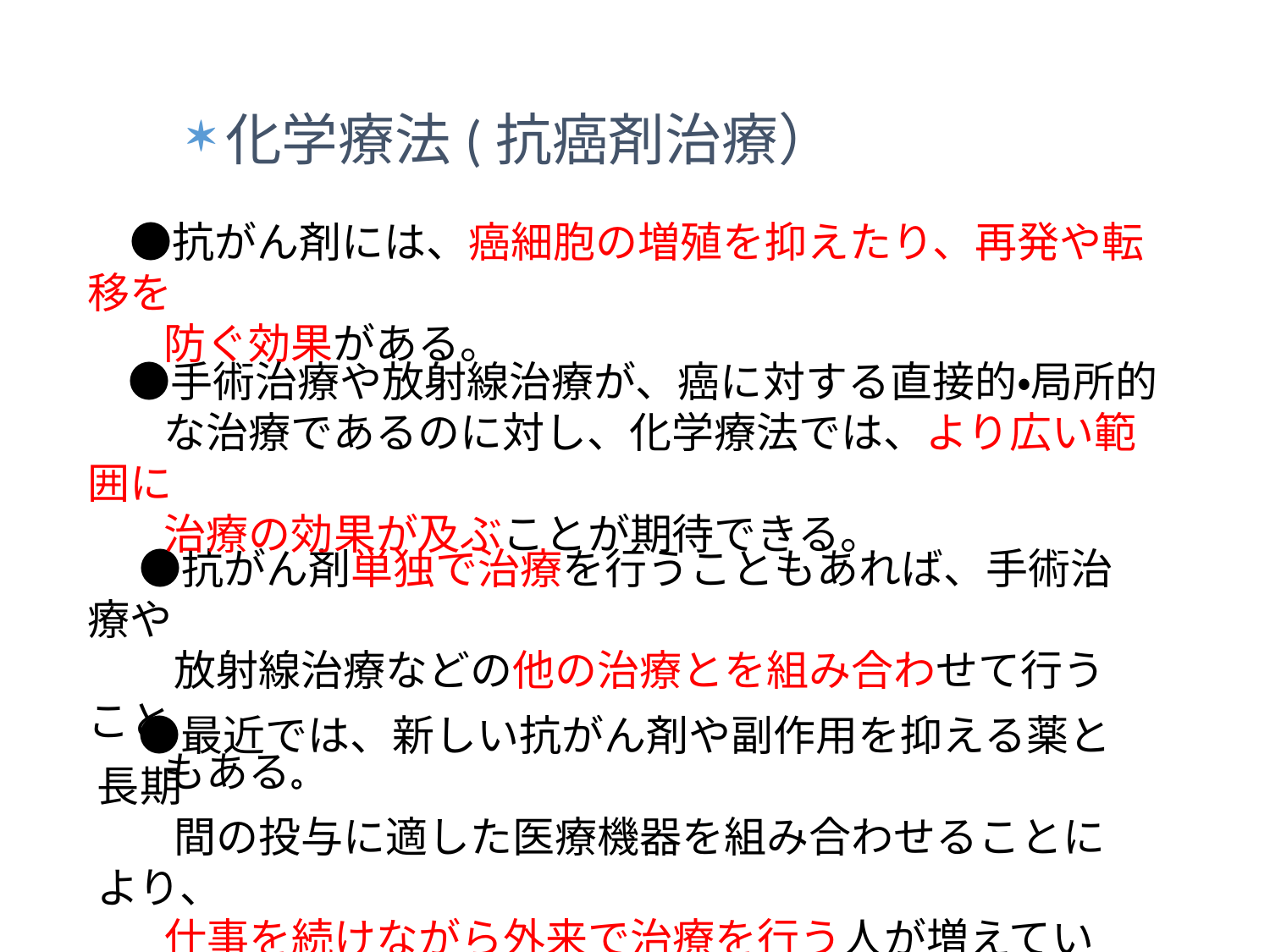

化学療法(抗癌剤治療）

　●抗がん剤には、癌細胞の増殖を抑えたり、再発や転移を
       防ぐ効果がある。

　 ●手術治療や放射線治療が、癌に対する直接的・局所的
       な治療であるのに対し、化学療法では、より広い範囲に
       治療の効果が及ぶことが期待できる。
　 ●抗がん剤単独で治療を行うこともあれば、手術治療や
        放射線治療などの他の治療とを組み合わせて行うこと
       もある。
　 ●最近では、新しい抗がん剤や副作用を抑える薬と長期
       間の投与に適した医療機器を組み合わせることにより、
      仕事を続けながら外来で治療を行う人が増えている。
  　　　　　　　➡外来（通院）化学療法